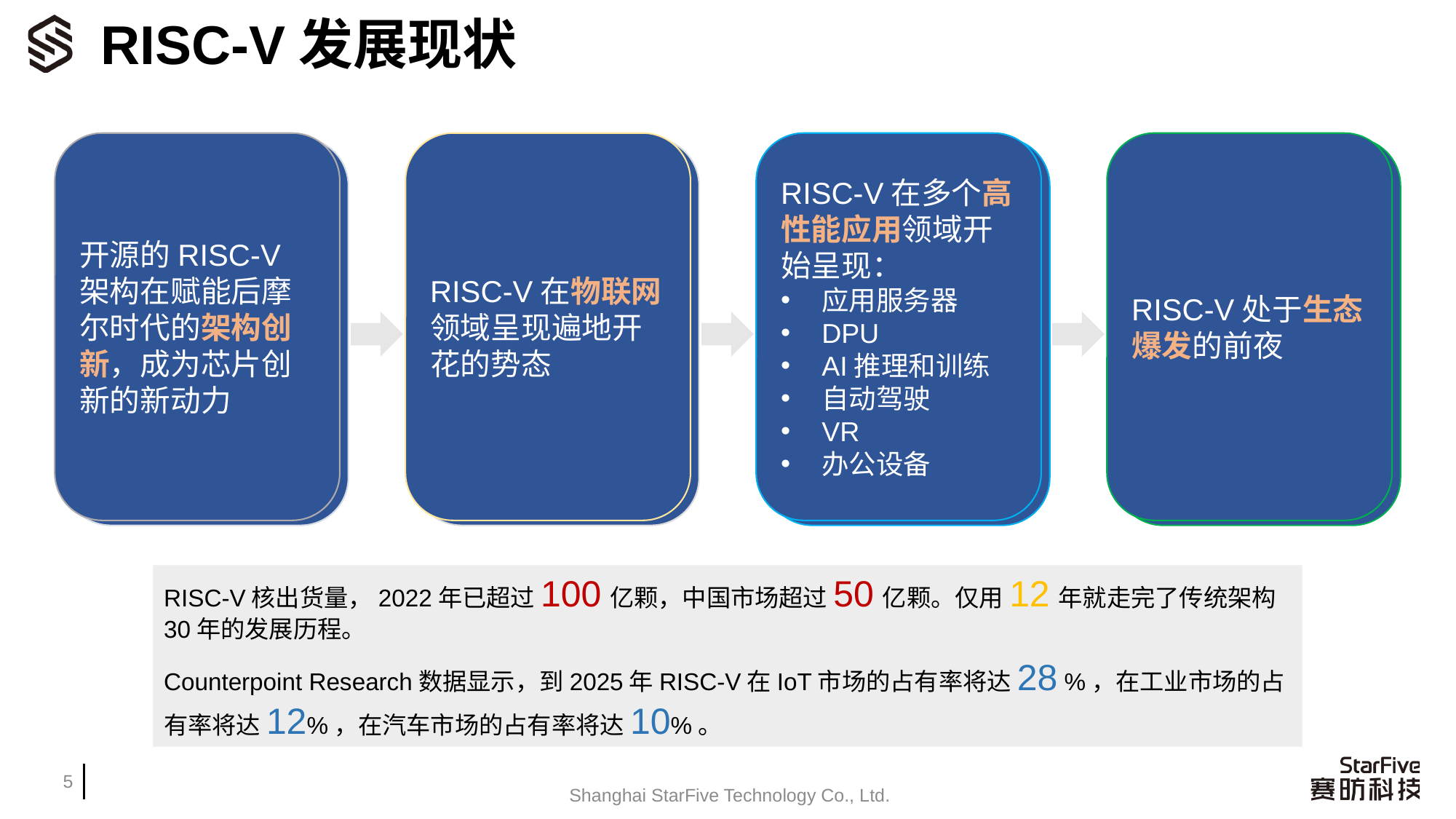

# RISC-V发展现状
开源的RISC-V 架构在赋能后摩尔时代的架构创新，成为芯片创新的新动力

RISC-V在物联网领域呈现遍地开花的势态

RISC-V在多个高性能应用领域开始呈现：
应用服务器
DPU
AI推理和训练
自动驾驶
VR
办公设备

RISC-V处于生态爆发的前夜

RISC-V核出货量，2022年已超过100亿颗，中国市场超过50亿颗。仅用12年就走完了传统架构30年的发展历程。

Counterpoint Research数据显示，到2025年RISC-V在IoT市场的占有率将达28 %，在工业市场的占有率将达12%，在汽车市场的占有率将达10%。
5